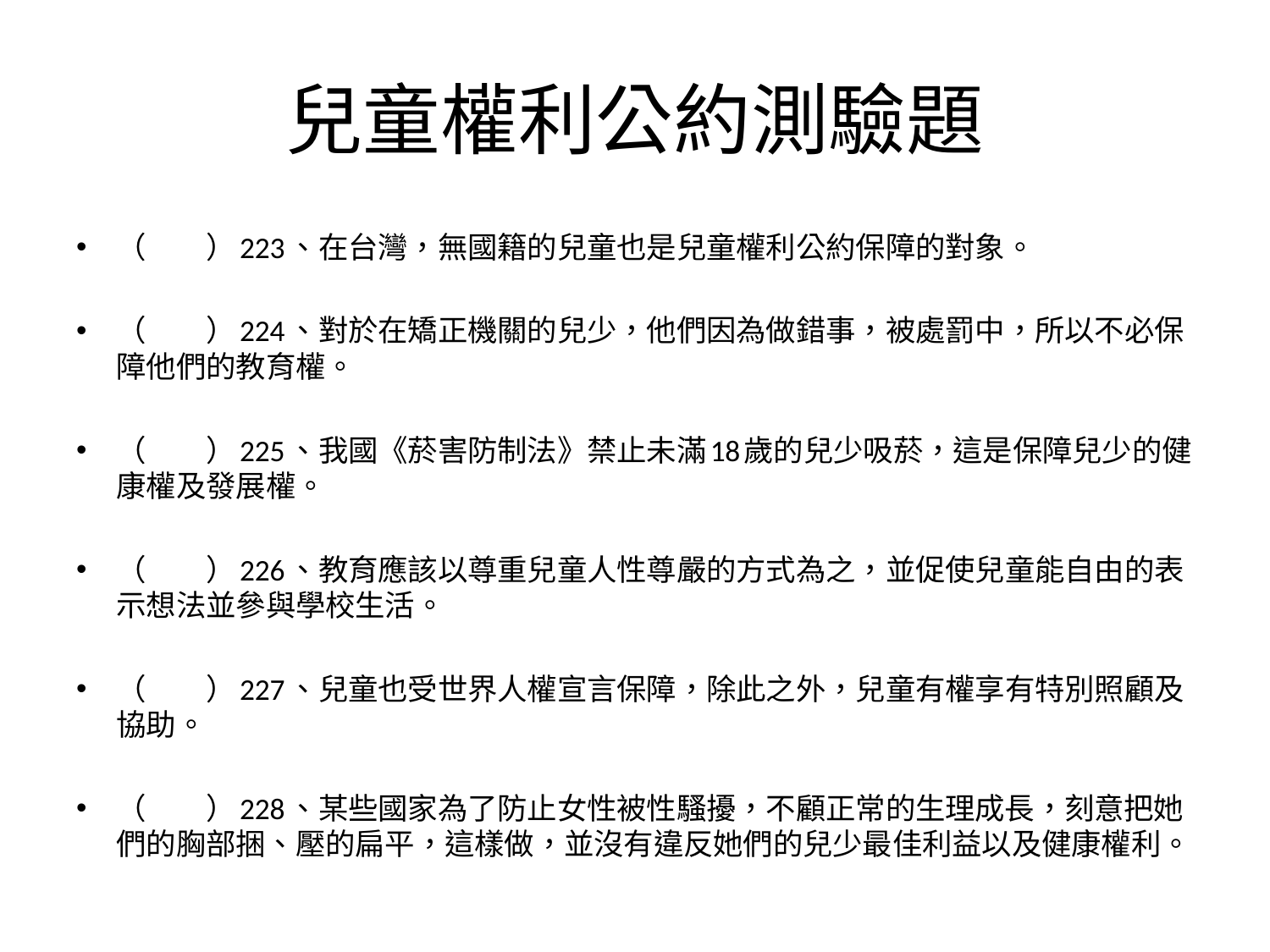

# 兒童權利公約測驗題
（　　）223、在台灣，無國籍的兒童也是兒童權利公約保障的對象。

（　　）224、對於在矯正機關的兒少，他們因為做錯事，被處罰中，所以不必保障他們的教育權。

（　　）225、我國《菸害防制法》禁止未滿18歲的兒少吸菸，這是保障兒少的健康權及發展權。

（　　）226、教育應該以尊重兒童人性尊嚴的方式為之，並促使兒童能自由的表示想法並參與學校生活。

（　　）227、兒童也受世界人權宣言保障，除此之外，兒童有權享有特別照顧及協助。

（　　）228、某些國家為了防止女性被性騷擾，不顧正常的生理成長，刻意把她們的胸部捆、壓的扁平，這樣做，並沒有違反她們的兒少最佳利益以及健康權利。